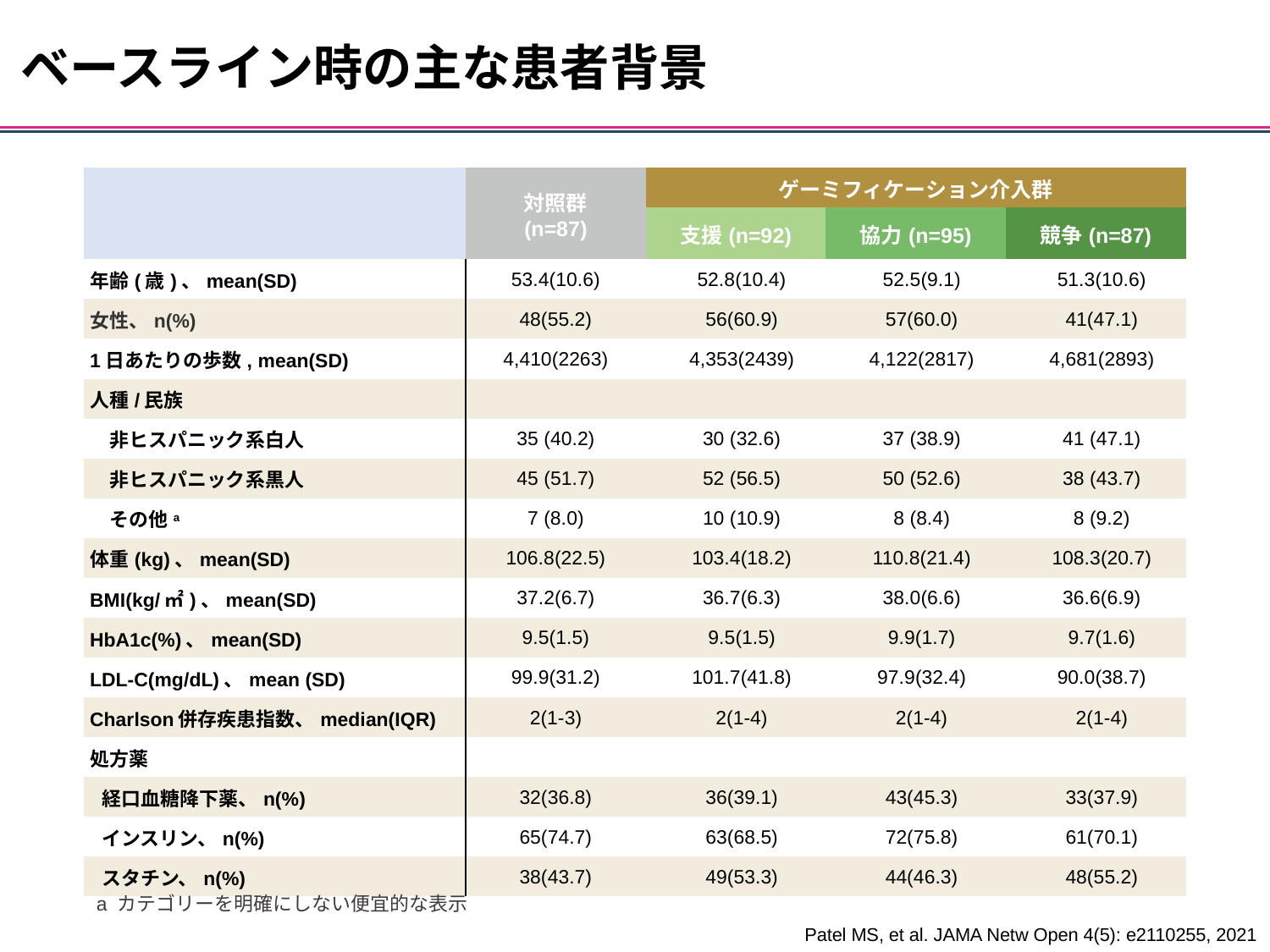

ベースライン時の主な患者背景
|  | 対照群 (n=87) | ゲーミフィケーション介入群 |  |  |
| --- | --- | --- | --- | --- |
|  | 対照群 (n=87) | 支援(n=92) | 協力(n=95) | 競争(n=87) |
| 年齢(歳)、mean(SD) | 53.4(10.6) | 52.8(10.4) | 52.5(9.1) | 51.3(10.6) |
| 女性、n(%) | 48(55.2) | 56(60.9) | 57(60.0) | 41(47.1) |
| 1日あたりの歩数, mean(SD) | 4,410(2263) | 4,353(2439) | 4,122(2817) | 4,681(2893) |
| 人種/民族 |  |  |  |  |
| 非ヒスパニック系白人 | 35 (40.2) | 30 (32.6) | 37 (38.9) | 41 (47.1) |
| 非ヒスパニック系黒人 | 45 (51.7) | 52 (56.5) | 50 (52.6) | 38 (43.7) |
| その他a | 7 (8.0) | 10 (10.9) | 8 (8.4) | 8 (9.2) |
| 体重(kg)、mean(SD) | 106.8(22.5) | 103.4(18.2) | 110.8(21.4) | 108.3(20.7) |
| BMI(kg/㎡)、mean(SD) | 37.2(6.7) | 36.7(6.3) | 38.0(6.6) | 36.6(6.9) |
| HbA1c(%)、mean(SD) | 9.5(1.5) | 9.5(1.5) | 9.9(1.7) | 9.7(1.6) |
| LDL-C(mg/dL)、mean (SD) | 99.9(31.2) | 101.7(41.8) | 97.9(32.4) | 90.0(38.7) |
| Charlson併存疾患指数、median(IQR) | 2(1-3) | 2(1-4) | 2(1-4) | 2(1-4) |
| 処方薬 |  |  |  |  |
| 経口血糖降下薬、n(%) | 32(36.8) | 36(39.1) | 43(45.3) | 33(37.9) |
| インスリン、n(%) | 65(74.7) | 63(68.5) | 72(75.8) | 61(70.1) |
| スタチン、n(%) | 38(43.7) | 49(53.3) | 44(46.3) | 48(55.2) |
a カテゴリーを明確にしない便宜的な表示
Patel MS, et al. JAMA Netw Open 4(5): e2110255, 2021